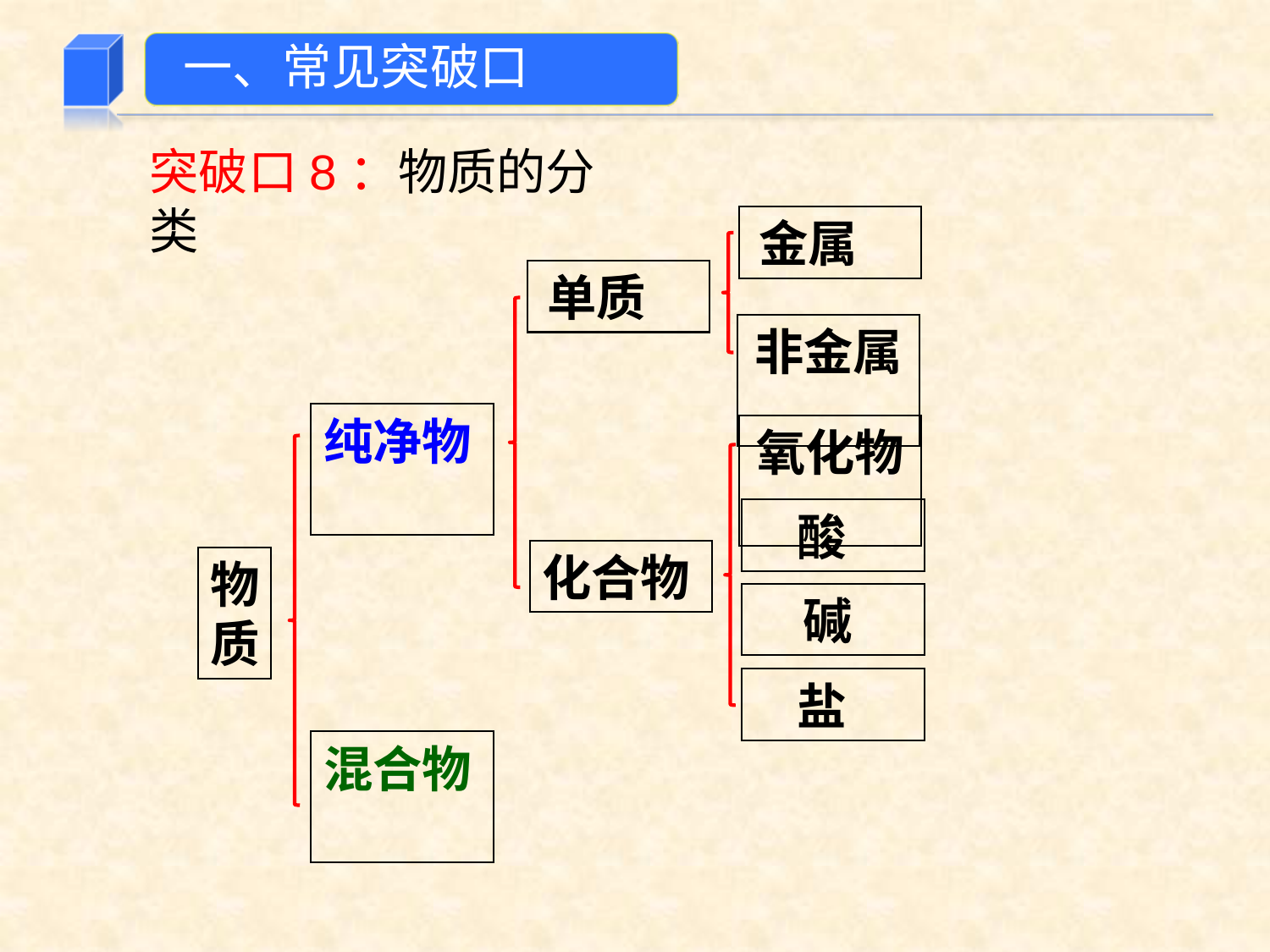

一、常见突破口
突破口8：物质的分类
金属

单质

非金属
纯净物
氧化物

酸
化合物
物质
碱
盐
混合物